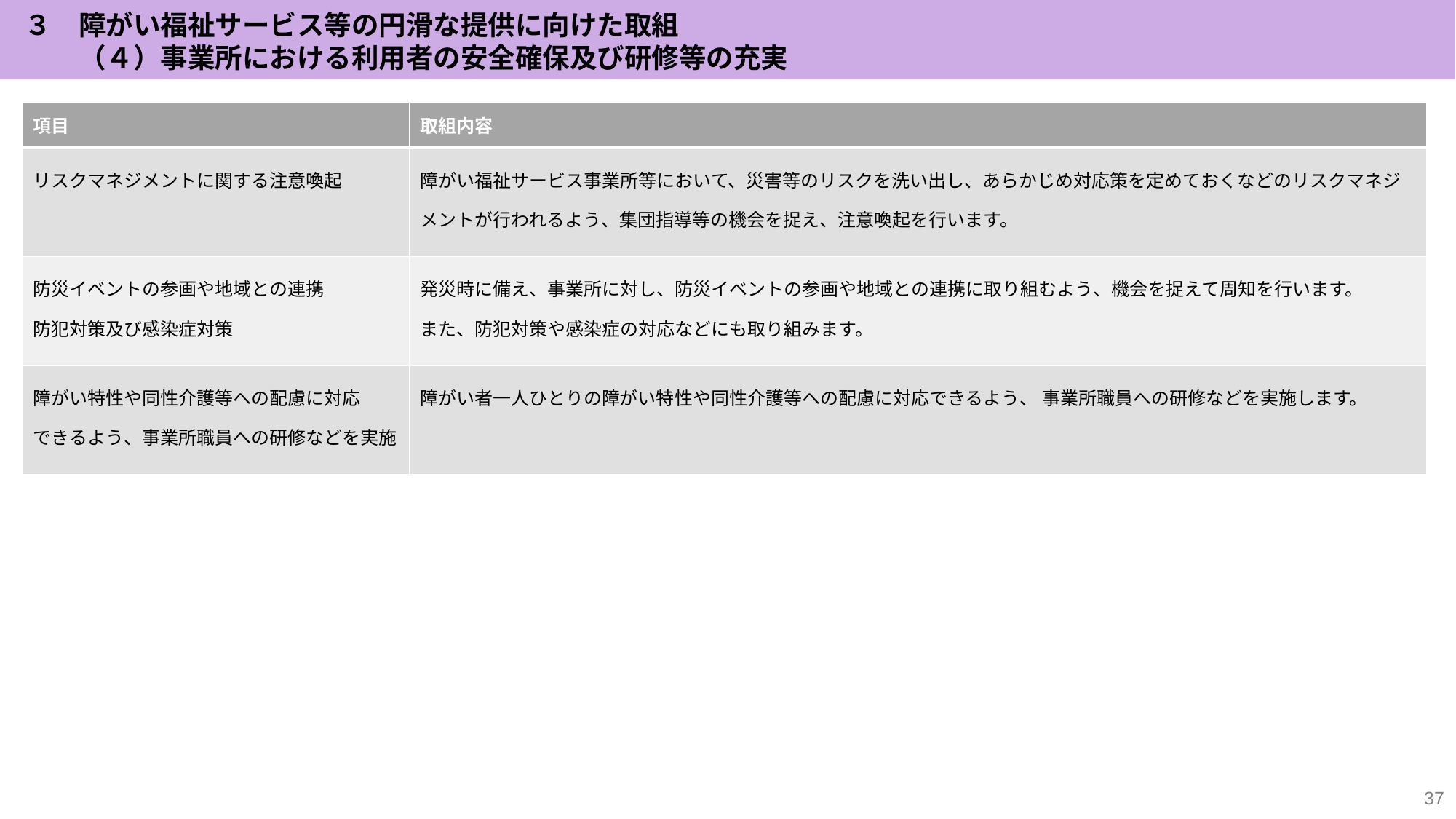

３　障がい福祉サービス等の円滑な提供に向けた取組
　　（４）事業所における利用者の安全確保及び研修等の充実
| 項目 | 取組内容 |
| --- | --- |
| リスクマネジメントに関する注意喚起 | 障がい福祉サービス事業所等において、災害等のリスクを洗い出し、あらかじめ対応策を定めておくなどのリスクマネジメントが行われるよう、集団指導等の機会を捉え、注意喚起を行います。 |
| 防災イベントの参画や地域との連携 防犯対策及び感染症対策 | 発災時に備え、事業所に対し、防災イベントの参画や地域との連携に取り組むよう、機会を捉えて周知を行います。 また、防犯対策や感染症の対応などにも取り組みます。 |
| 障がい特性や同性介護等への配慮に対応 できるよう、事業所職員への研修などを実施 | 障がい者一人ひとりの障がい特性や同性介護等への配慮に対応できるよう、 事業所職員への研修などを実施します。 |
37